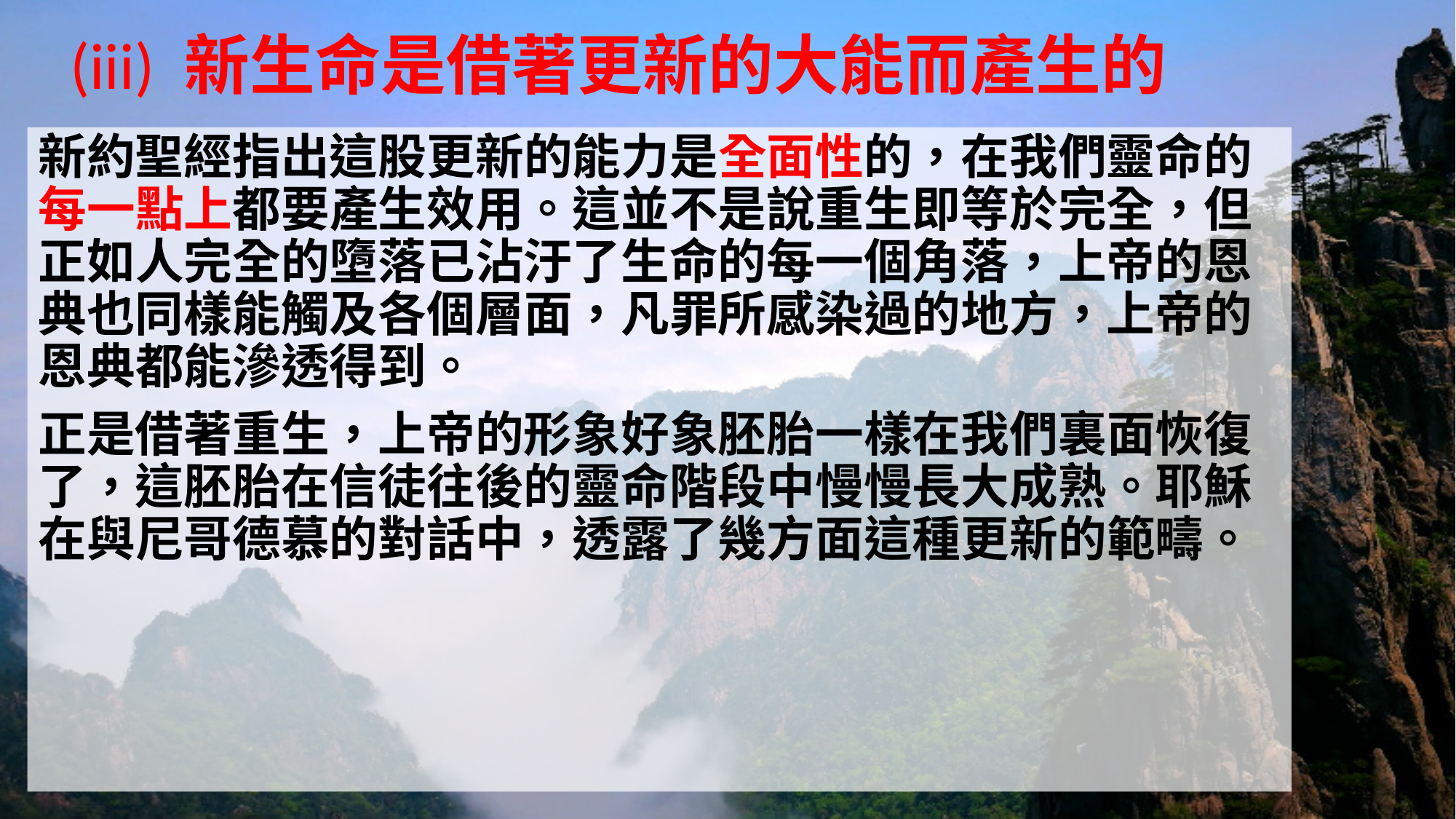

# (iii) 新生命是借著更新的大能而產生的
新約聖經指出這股更新的能力是全面性的，在我們靈命的每一點上都要產生效用。這並不是說重生即等於完全，但正如人完全的墮落已沾汙了生命的每一個角落，上帝的恩典也同樣能觸及各個層面，凡罪所感染過的地方，上帝的恩典都能滲透得到。
正是借著重生，上帝的形象好象胚胎一樣在我們裏面恢復了，這胚胎在信徒往後的靈命階段中慢慢長大成熟。耶穌在與尼哥德慕的對話中，透露了幾方面這種更新的範疇。